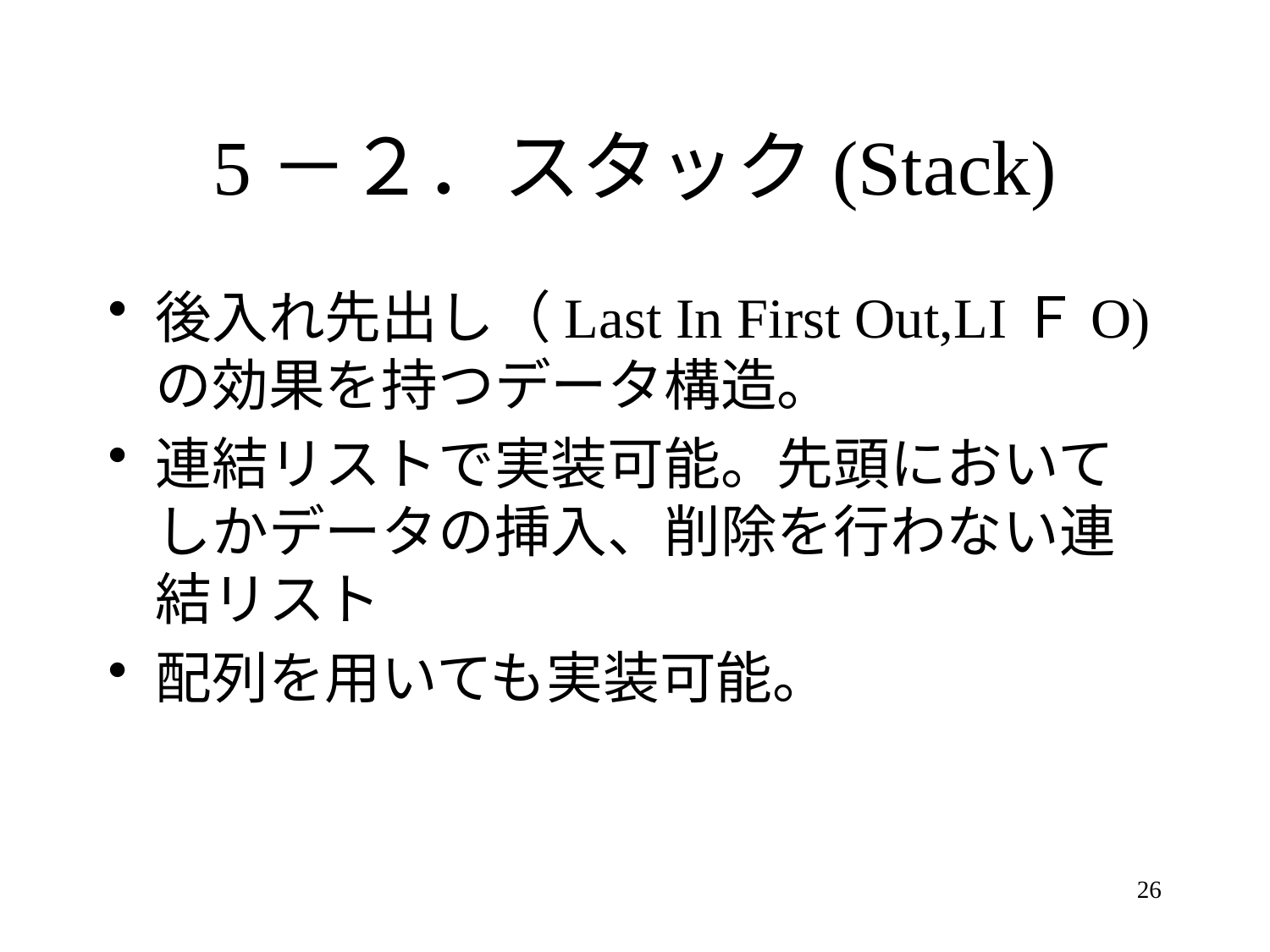

# 5－２．スタック(Stack)
後入れ先出し（Last In First Out,LIＦO)の効果を持つデータ構造。
連結リストで実装可能。先頭においてしかデータの挿入、削除を行わない連結リスト
配列を用いても実装可能。

26